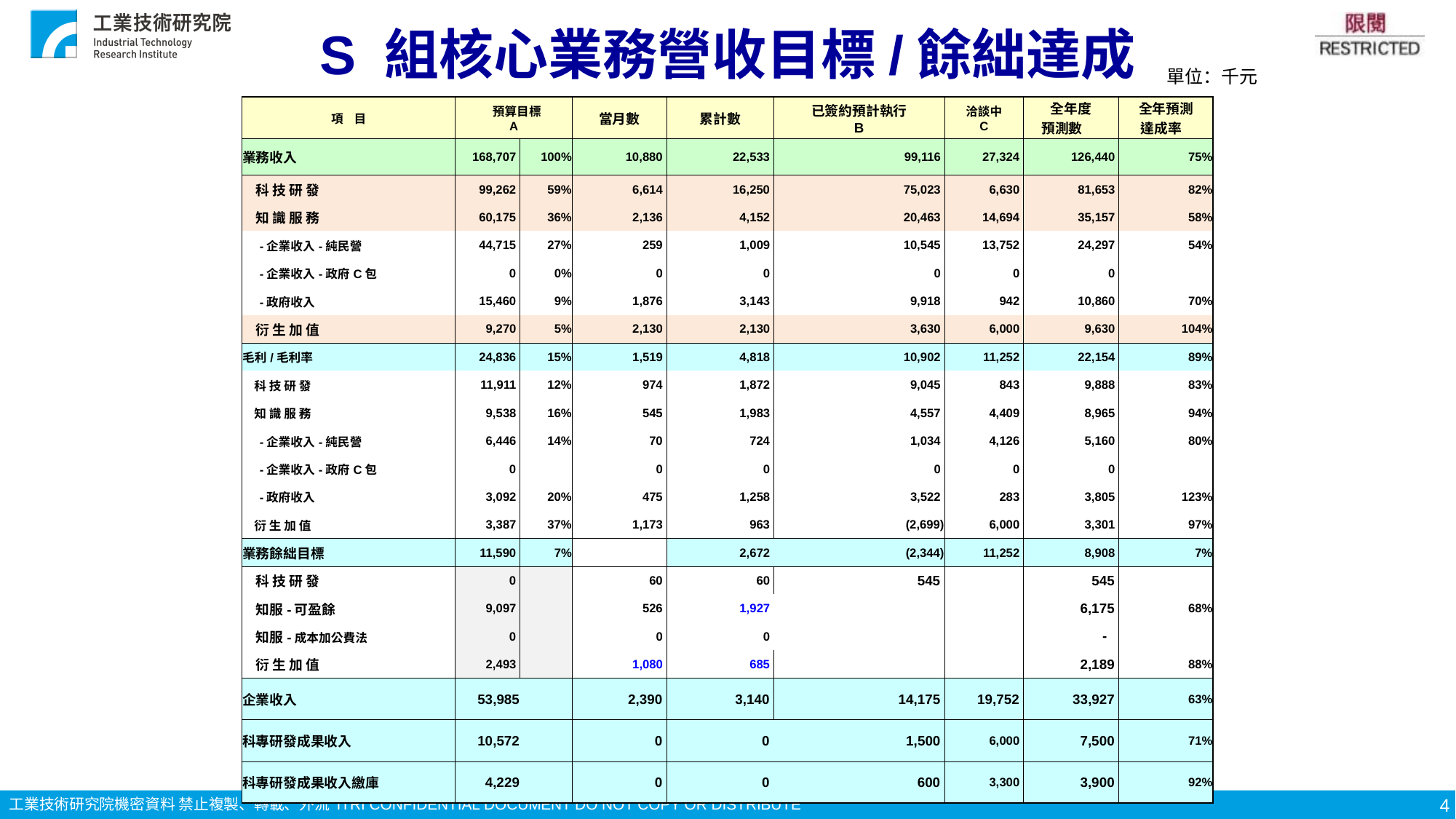

S 組核心業務營收目標/餘絀達成
單位：千元
| 項 目 | 預算目標 A |  | 當月數 | 累計數 | 已簽約預計執行 B | 洽談中 C | 全年度 預測數 | 全年預測 達成率 |
| --- | --- | --- | --- | --- | --- | --- | --- | --- |
| 業務收入 | 168,707 | 100% | 10,880 | 22,533 | 99,116 | 27,324 | 126,440 | 75% |
| 科 技 研 發 | 99,262 | 59% | 6,614 | 16,250 | 75,023 | 6,630 | 81,653 | 82% |
| 知 識 服 務 | 60,175 | 36% | 2,136 | 4,152 | 20,463 | 14,694 | 35,157 | 58% |
| -企業收入-純民營 | 44,715 | 27% | 259 | 1,009 | 10,545 | 13,752 | 24,297 | 54% |
| -企業收入-政府C包 | 0 | 0% | 0 | 0 | 0 | 0 | 0 |  |
| -政府收入 | 15,460 | 9% | 1,876 | 3,143 | 9,918 | 942 | 10,860 | 70% |
| 衍 生 加 值 | 9,270 | 5% | 2,130 | 2,130 | 3,630 | 6,000 | 9,630 | 104% |
| 毛利/毛利率 | 24,836 | 15% | 1,519 | 4,818 | 10,902 | 11,252 | 22,154 | 89% |
| 科 技 研 發 | 11,911 | 12% | 974 | 1,872 | 9,045 | 843 | 9,888 | 83% |
| 知 識 服 務 | 9,538 | 16% | 545 | 1,983 | 4,557 | 4,409 | 8,965 | 94% |
| -企業收入-純民營 | 6,446 | 14% | 70 | 724 | 1,034 | 4,126 | 5,160 | 80% |
| -企業收入-政府C包 | 0 |  | 0 | 0 | 0 | 0 | 0 |  |
| -政府收入 | 3,092 | 20% | 475 | 1,258 | 3,522 | 283 | 3,805 | 123% |
| 衍 生 加 值 | 3,387 | 37% | 1,173 | 963 | (2,699) | 6,000 | 3,301 | 97% |
| 業務餘絀目標 | 11,590 | 7% |  | 2,672 | (2,344) | 11,252 | 8,908 | 7% |
| 科 技 研 發 | 0 |  | 60 | 60 | 545 |  | 545 |  |
| 知服-可盈餘 | 9,097 |  | 526 | 1,927 |  |  | 6,175 | 68% |
| 知服-成本加公費法 | 0 |  | 0 | 0 |  |  | - |  |
| 衍 生 加 值 | 2,493 |  | 1,080 | 685 |  |  | 2,189 | 88% |
| 企業收入 | 53,985 |  | 2,390 | 3,140 | 14,175 | 19,752 | 33,927 | 63% |
| 科專研發成果收入 | 10,572 |  | 0 | 0 | 1,500 | 6,000 | 7,500 | 71% |
| 科專研發成果收入繳庫 | 4,229 |  | 0 | 0 | 600 | 3,300 | 3,900 | 92% |
4